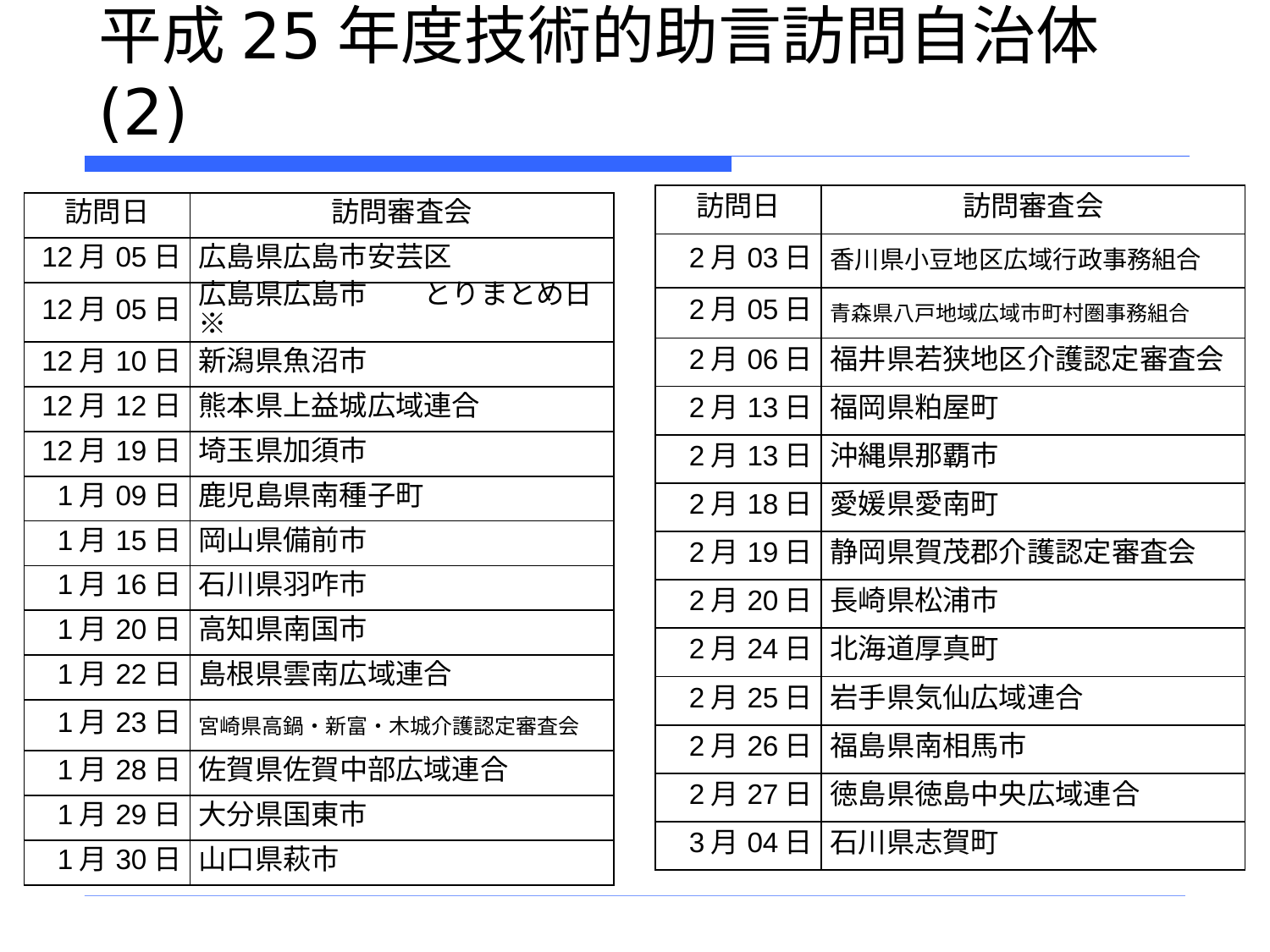

平成25年度技術的助言訪問自治体(2)
| 訪問日 | 訪問審査会 |
| --- | --- |
| 2月03日 | 香川県小豆地区広域行政事務組合 |
| 2月05日 | 青森県八戸地域広域市町村圏事務組合 |
| 2月06日 | 福井県若狭地区介護認定審査会 |
| 2月13日 | 福岡県粕屋町 |
| 2月13日 | 沖縄県那覇市 |
| 2月18日 | 愛媛県愛南町 |
| 2月19日 | 静岡県賀茂郡介護認定審査会 |
| 2月20日 | 長崎県松浦市 |
| 2月24日 | 北海道厚真町 |
| 2月25日 | 岩手県気仙広域連合 |
| 2月26日 | 福島県南相馬市 |
| 2月27日 | 徳島県徳島中央広域連合 |
| 3月04日 | 石川県志賀町 |
| 訪問日 | 訪問審査会 |
| --- | --- |
| 12月05日 | 広島県広島市安芸区 |
| 12月05日 | 広島県広島市　　とりまとめ日※ |
| 12月10日 | 新潟県魚沼市 |
| 12月12日 | 熊本県上益城広域連合 |
| 12月19日 | 埼玉県加須市 |
| 1月09日 | 鹿児島県南種子町 |
| 1月15日 | 岡山県備前市 |
| 1月16日 | 石川県羽咋市 |
| 1月20日 | 高知県南国市 |
| 1月22日 | 島根県雲南広域連合 |
| 1月23日 | 宮崎県高鍋・新富・木城介護認定審査会 |
| 1月28日 | 佐賀県佐賀中部広域連合 |
| 1月29日 | 大分県国東市 |
| 1月30日 | 山口県萩市 |